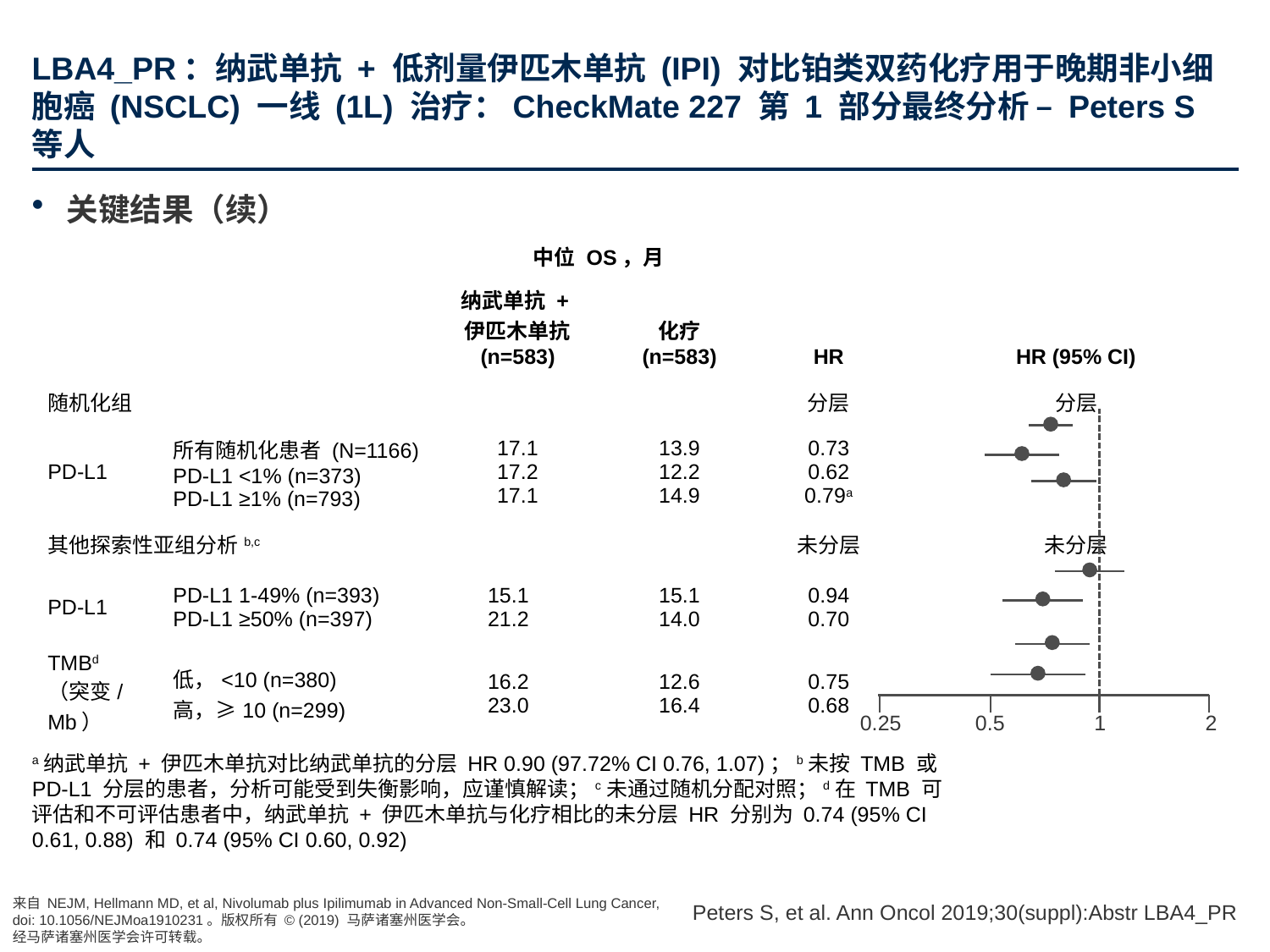

# LBA4_PR：纳武单抗 + 低剂量伊匹木单抗 (IPI) 对比铂类双药化疗用于晚期非小细胞癌 (NSCLC) 一线 (1L) 治疗：CheckMate 227 第 1 部分最终分析 – Peters S 等人
关键结果（续）

|  |  |  |  | 中位 OS，月 |  |  |  |
| --- | --- | --- | --- | --- | --- | --- | --- |
|  |  |  | NIVO + IPI n = 583 | 纳武单抗 + 伊匹木单抗 (n=583) | 化疗 (n=583) | HR | HR (95% CI) |
| 随机化组 |  |  |  |  |  | 分层 | 分层 |
| PD-L1 | 所有随机化患者 (N=1166) PD-L1 <1% (n=373) PD-L1 ≥1% (n=793) | All randomized (N=1166) | 17.1 17.2 17.1 | 17.1 17.2 17.1 | 13.9 12.2 14.9 | 0.73 0.62 0.79a |  |
| 其他探索性亚组分析b,c |  |  |  |  |  | 未分层 | 未分层 |
| PD-L1 | PD-L1 1-49% (n=393) PD-L1 ≥50% (n=397) |  | 15.1 21.2 |  | 15.1 14.0 | 0.94 0.70 |  |
| TMBd （突变/Mb） | 低，<10 (n=380) 高，≥10 (n=299) |  | 16.2 23.0 |  | 12.6 16.4 | 0.75 0.68 |  |
0.25
0.5
1
2

a纳武单抗 + 伊匹木单抗对比纳武单抗的分层 HR 0.90 (97.72% CI 0.76, 1.07)；b未按 TMB 或 PD-L1 分层的患者，分析可能受到失衡影响，应谨慎解读；c未通过随机分配对照；d在 TMB 可评估和不可评估患者中，纳武单抗 + 伊匹木单抗与化疗相比的未分层 HR 分别为 0.74 (95% CI 0.61, 0.88) 和 0.74 (95% CI 0.60, 0.92)
来自 NEJM, Hellmann MD, et al, Nivolumab plus Ipilimumab in Advanced Non-Small-Cell Lung Cancer, doi: 10.1056/NEJMoa1910231。版权所有 © (2019) 马萨诸塞州医学会。
经马萨诸塞州医学会许可转载。
Peters S, et al. Ann Oncol 2019;30(suppl):Abstr LBA4_PR